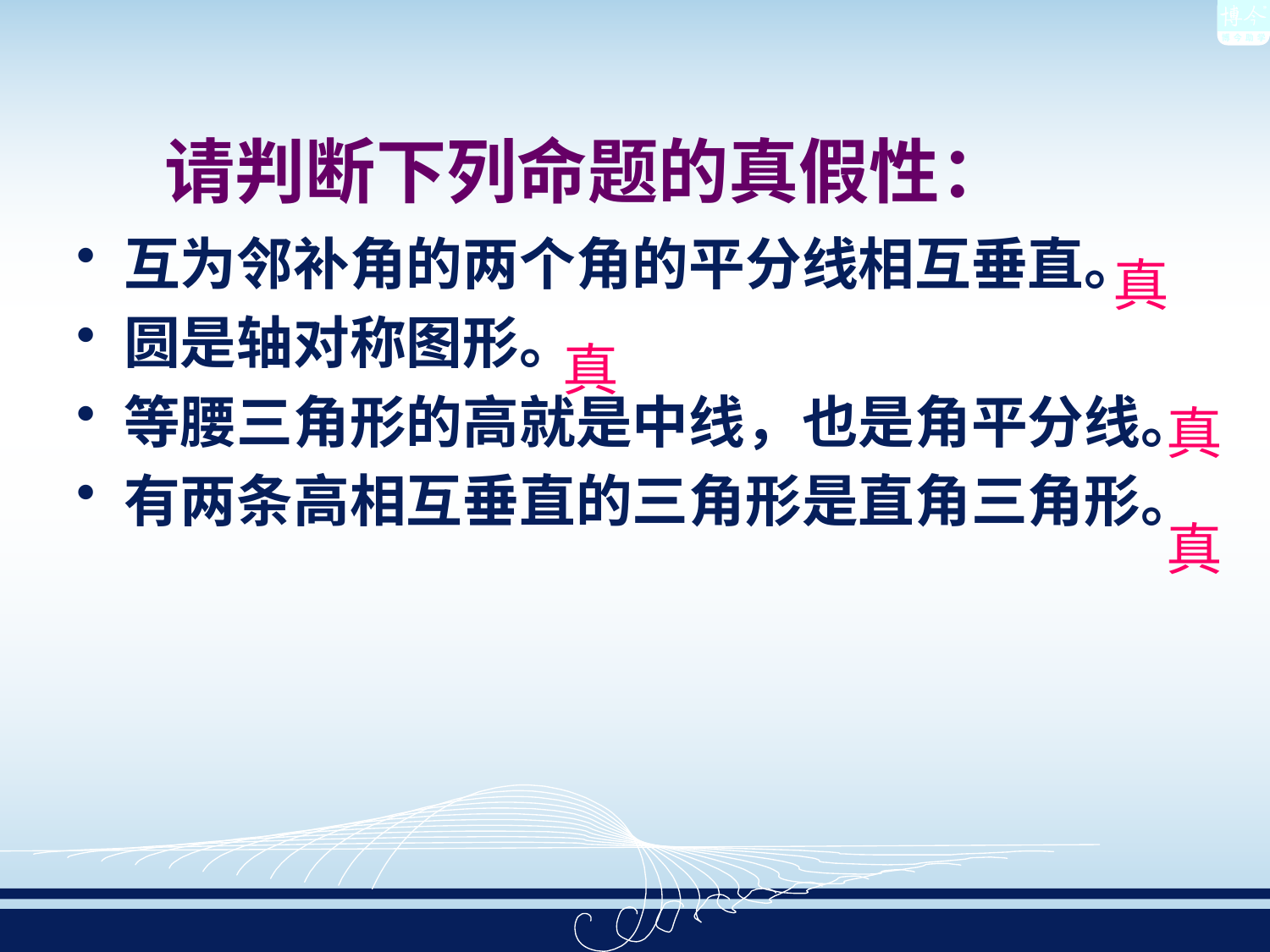

# 请判断下列命题的真假性：
互为邻补角的两个角的平分线相互垂直。
圆是轴对称图形。
等腰三角形的高就是中线，也是角平分线。
有两条高相互垂直的三角形是直角三角形。

真
真
真
真